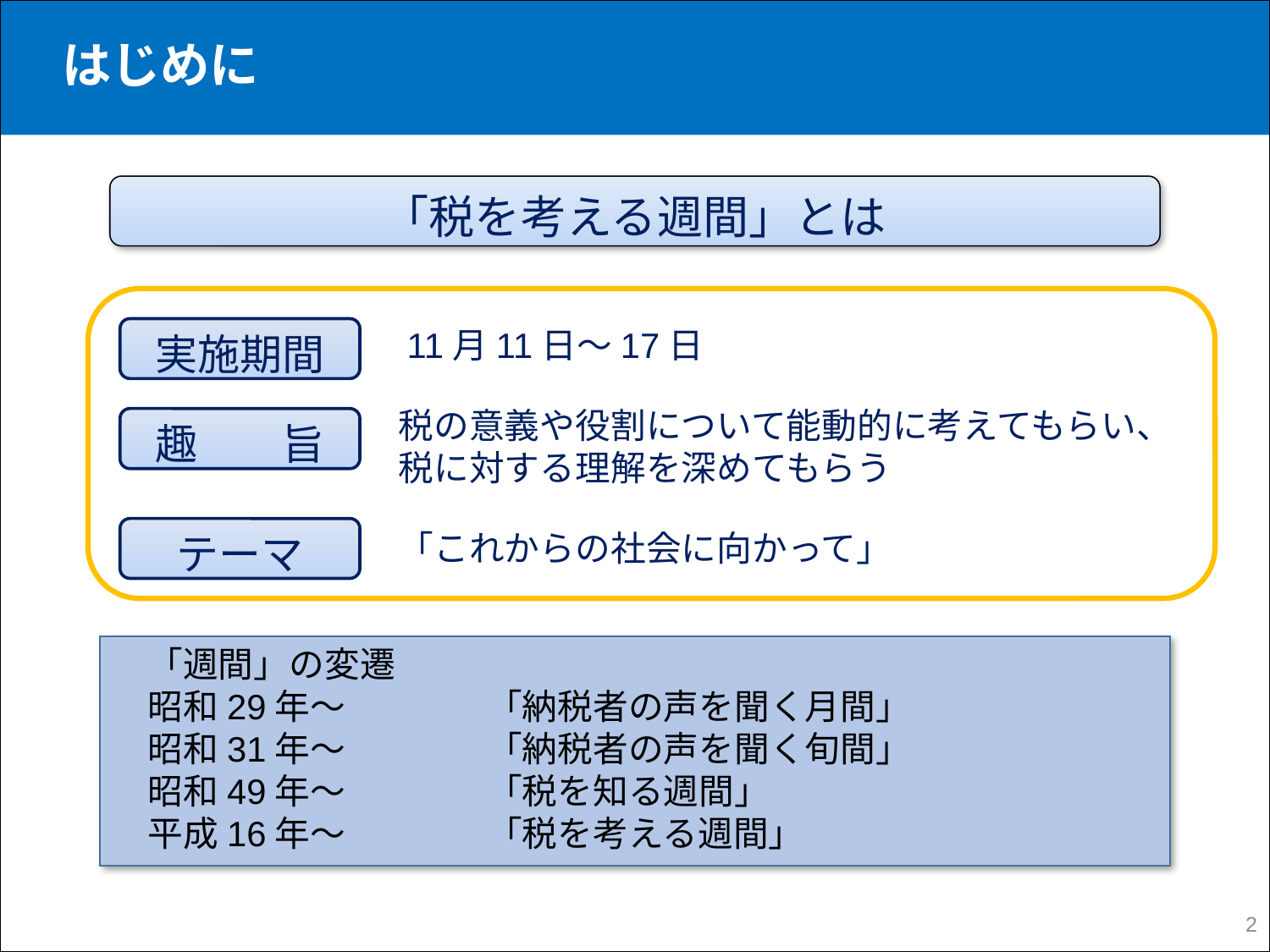

# はじめに

「税を考える週間」とは

　　　　　　　　11月11日～17日

　　　　　　　　税の意義や役割について能動的に考えてもらい、
　　　　　　　　税に対する理解を深めてもらう

　　　　　　　　「これからの社会に向かって」

実施期間
趣　　旨
テーマ
　「週間」の変遷
　昭和29年～　　　　「納税者の声を聞く月間」
　昭和31年～　　　　「納税者の声を聞く旬間」
　昭和49年～　　　　「税を知る週間」
　平成16年～　　　　「税を考える週間」

2